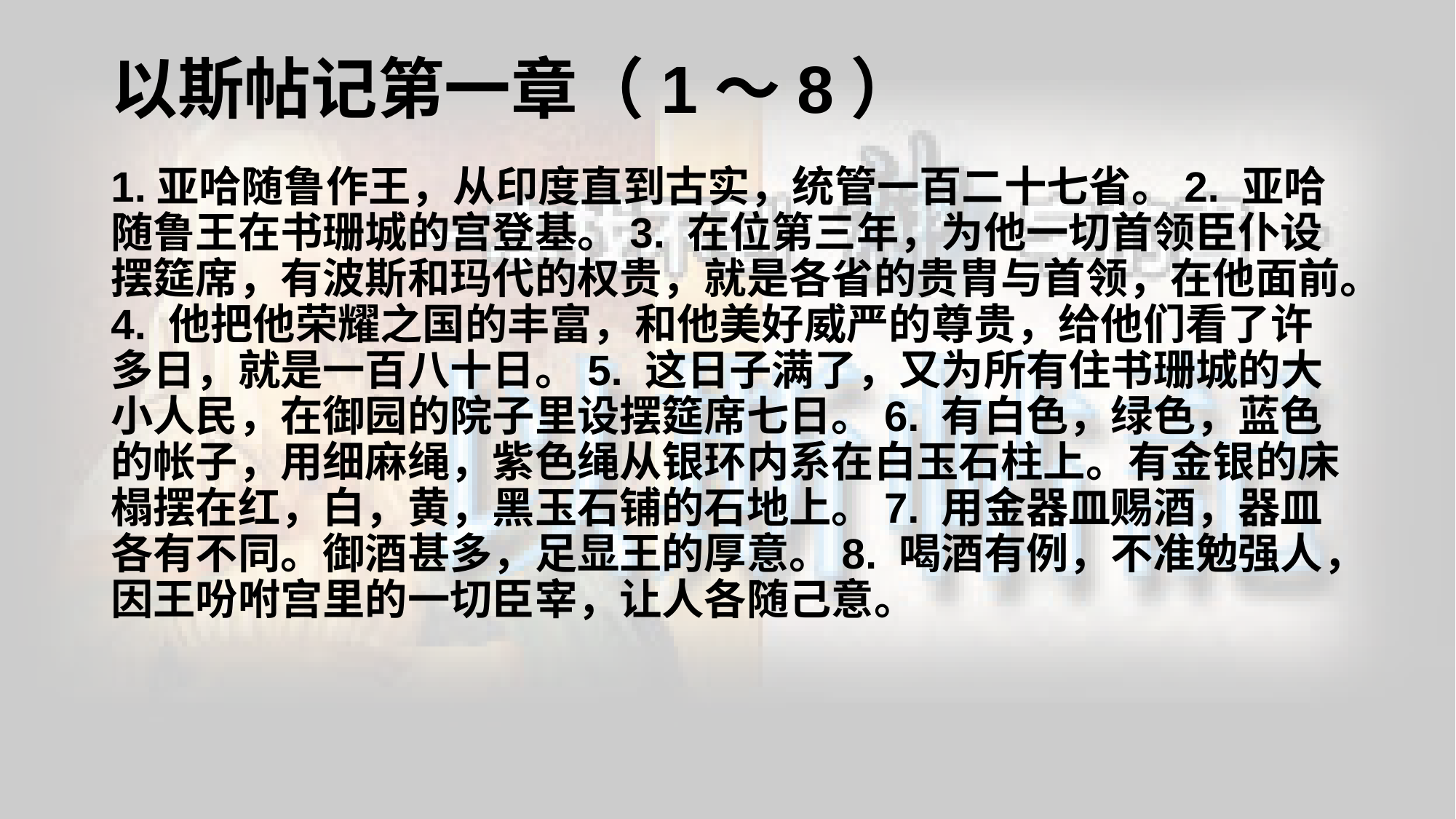

# 以斯帖记第一章（1～8）
1.亚哈随鲁作王，从印度直到古实，统管一百二十七省。2. 亚哈随鲁王在书珊城的宫登基。3. 在位第三年，为他一切首领臣仆设摆筵席，有波斯和玛代的权贵，就是各省的贵胄与首领，在他面前。4. 他把他荣耀之国的丰富，和他美好威严的尊贵，给他们看了许多日，就是一百八十日。5. 这日子满了，又为所有住书珊城的大小人民，在御园的院子里设摆筵席七日。6. 有白色，绿色，蓝色的帐子，用细麻绳，紫色绳从银环内系在白玉石柱上。有金银的床榻摆在红，白，黄，黑玉石铺的石地上。7. 用金器皿赐酒，器皿各有不同。御酒甚多，足显王的厚意。8. 喝酒有例，不准勉强人，因王吩咐宫里的一切臣宰，让人各随己意。